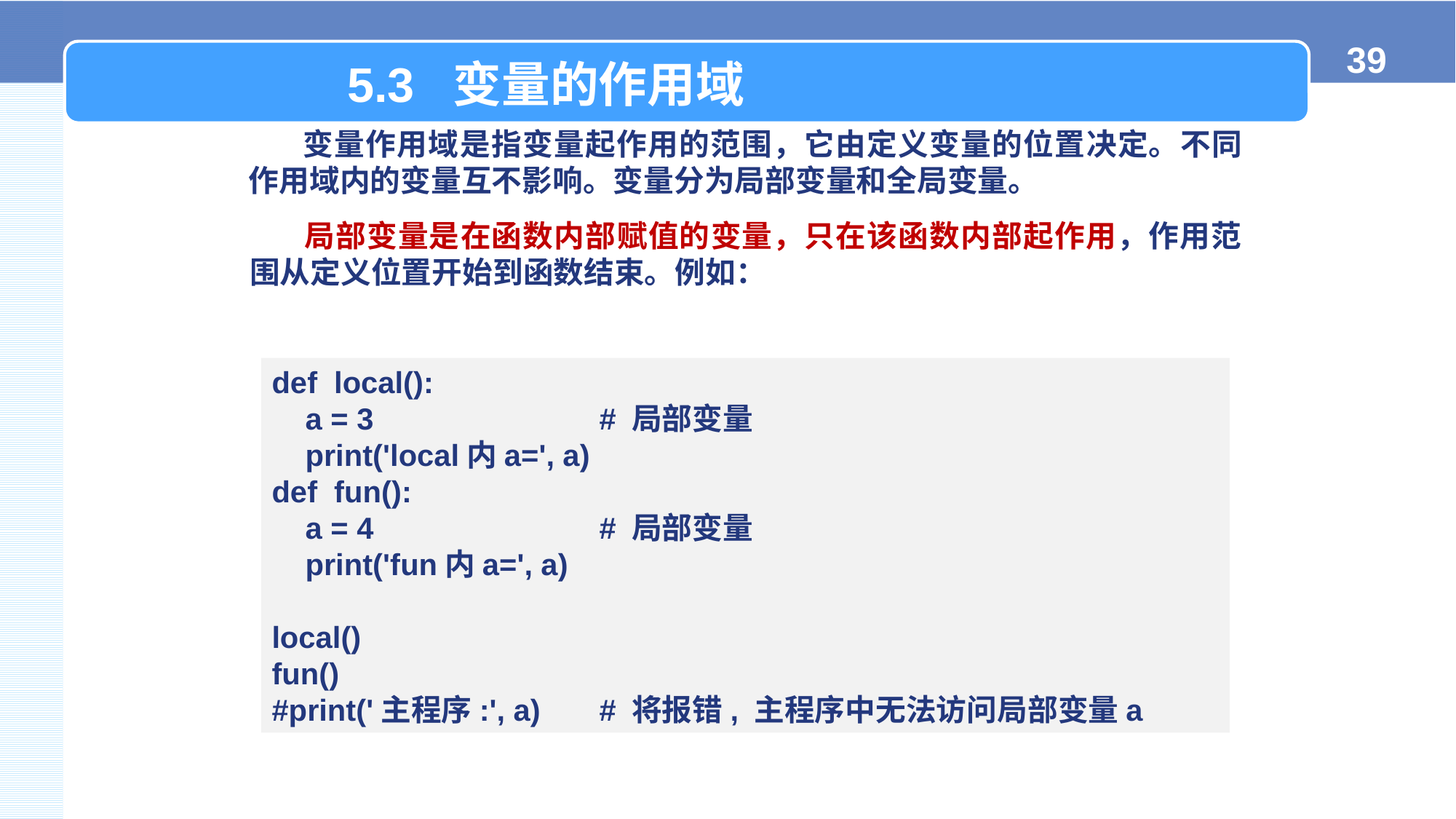

5.3  变量的作用域
变量作用域是指变量起作用的范围，它由定义变量的位置决定。不同作用域内的变量互不影响。变量分为局部变量和全局变量。
局部变量是在函数内部赋值的变量，只在该函数内部起作用，作用范围从定义位置开始到函数结束。例如：
def  local():
    a = 3			# 局部变量
    print('local内a=', a)
def  fun():
    a = 4			# 局部变量
    print('fun内a=', a)

local()
fun()
#print('主程序:', a)    	# 将报错, 主程序中无法访问局部变量a